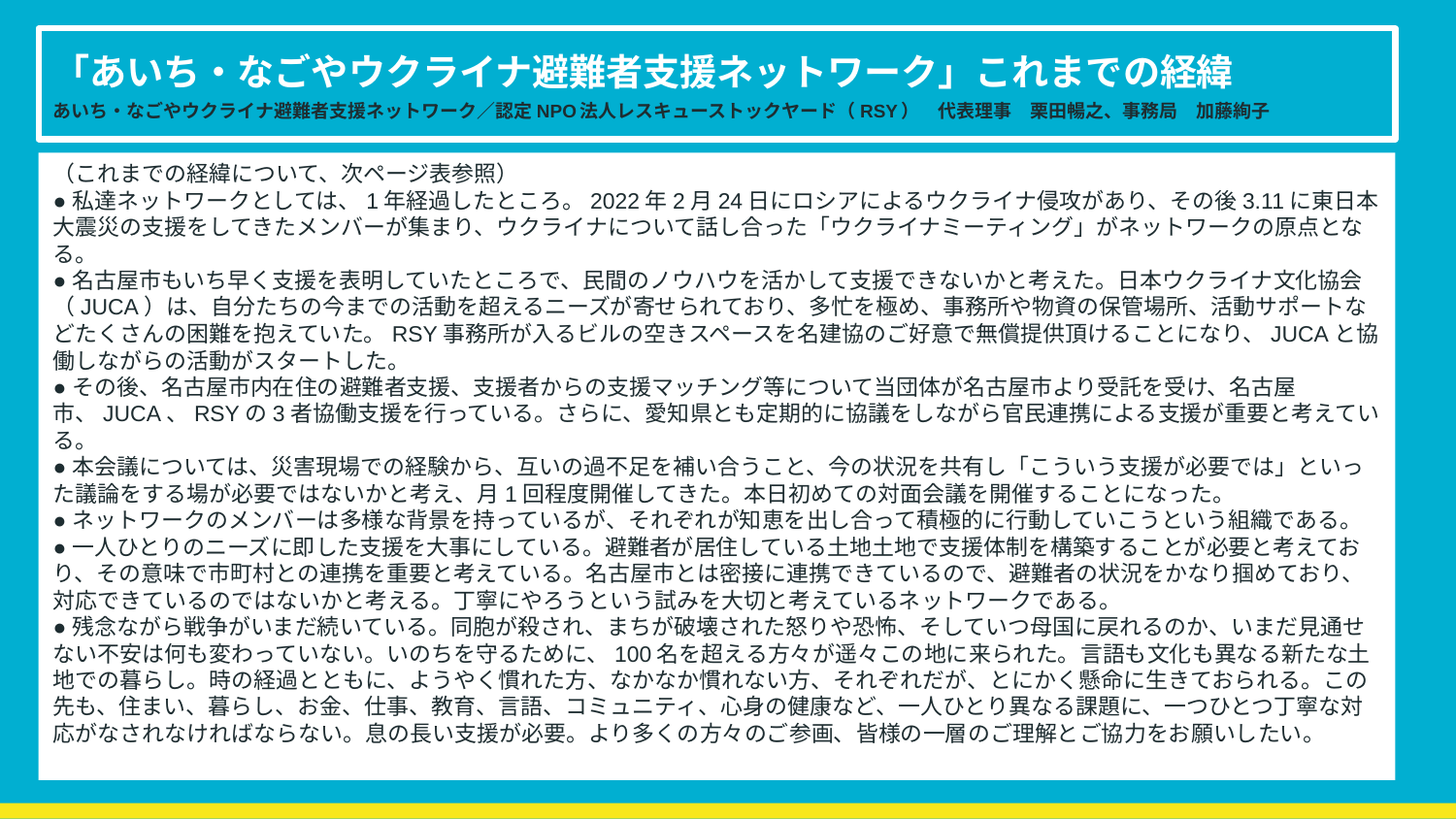

# 「あいち・なごやウクライナ避難者支援ネットワーク」これまでの経緯 あいち・なごやウクライナ避難者支援ネットワーク／認定NPO法人レスキューストックヤード（RSY）　代表理事　栗田暢之、事務局　加藤絢子
（これまでの経緯について、次ページ表参照）
●私達ネットワークとしては、1年経過したところ。2022年2月24日にロシアによるウクライナ侵攻があり、その後3.11に東日本大震災の支援をしてきたメンバーが集まり、ウクライナについて話し合った「ウクライナミーティング」がネットワークの原点となる。
●名古屋市もいち早く支援を表明していたところで、民間のノウハウを活かして支援できないかと考えた。日本ウクライナ文化協会（JUCA）は、自分たちの今までの活動を超えるニーズが寄せられており、多忙を極め、事務所や物資の保管場所、活動サポートなどたくさんの困難を抱えていた。RSY事務所が入るビルの空きスペースを名建協のご好意で無償提供頂けることになり、JUCAと協働しながらの活動がスタートした。
●その後、名古屋市内在住の避難者支援、支援者からの支援マッチング等について当団体が名古屋市より受託を受け、名古屋市、JUCA、RSYの3者協働支援を行っている。さらに、愛知県とも定期的に協議をしながら官民連携による支援が重要と考えている。
●本会議については、災害現場での経験から、互いの過不足を補い合うこと、今の状況を共有し「こういう支援が必要では」といった議論をする場が必要ではないかと考え、月1回程度開催してきた。本日初めての対面会議を開催することになった。
●ネットワークのメンバーは多様な背景を持っているが、それぞれが知恵を出し合って積極的に行動していこうという組織である。
●一人ひとりのニーズに即した支援を大事にしている。避難者が居住している土地土地で支援体制を構築することが必要と考えており、その意味で市町村との連携を重要と考えている。名古屋市とは密接に連携できているので、避難者の状況をかなり掴めており、対応できているのではないかと考える。丁寧にやろうという試みを大切と考えているネットワークである。
●残念ながら戦争がいまだ続いている。同胞が殺され、まちが破壊された怒りや恐怖、そしていつ母国に戻れるのか、いまだ見通せない不安は何も変わっていない。いのちを守るために、100名を超える方々が遥々この地に来られた。言語も文化も異なる新たな土地での暮らし。時の経過とともに、ようやく慣れた方、なかなか慣れない方、それぞれだが、とにかく懸命に生きておられる。この先も、住まい、暮らし、お金、仕事、教育、言語、コミュニティ、心身の健康など、一人ひとり異なる課題に、一つひとつ丁寧な対応がなされなければならない。息の長い支援が必要。より多くの方々のご参画、皆様の一層のご理解とご協力をお願いしたい。